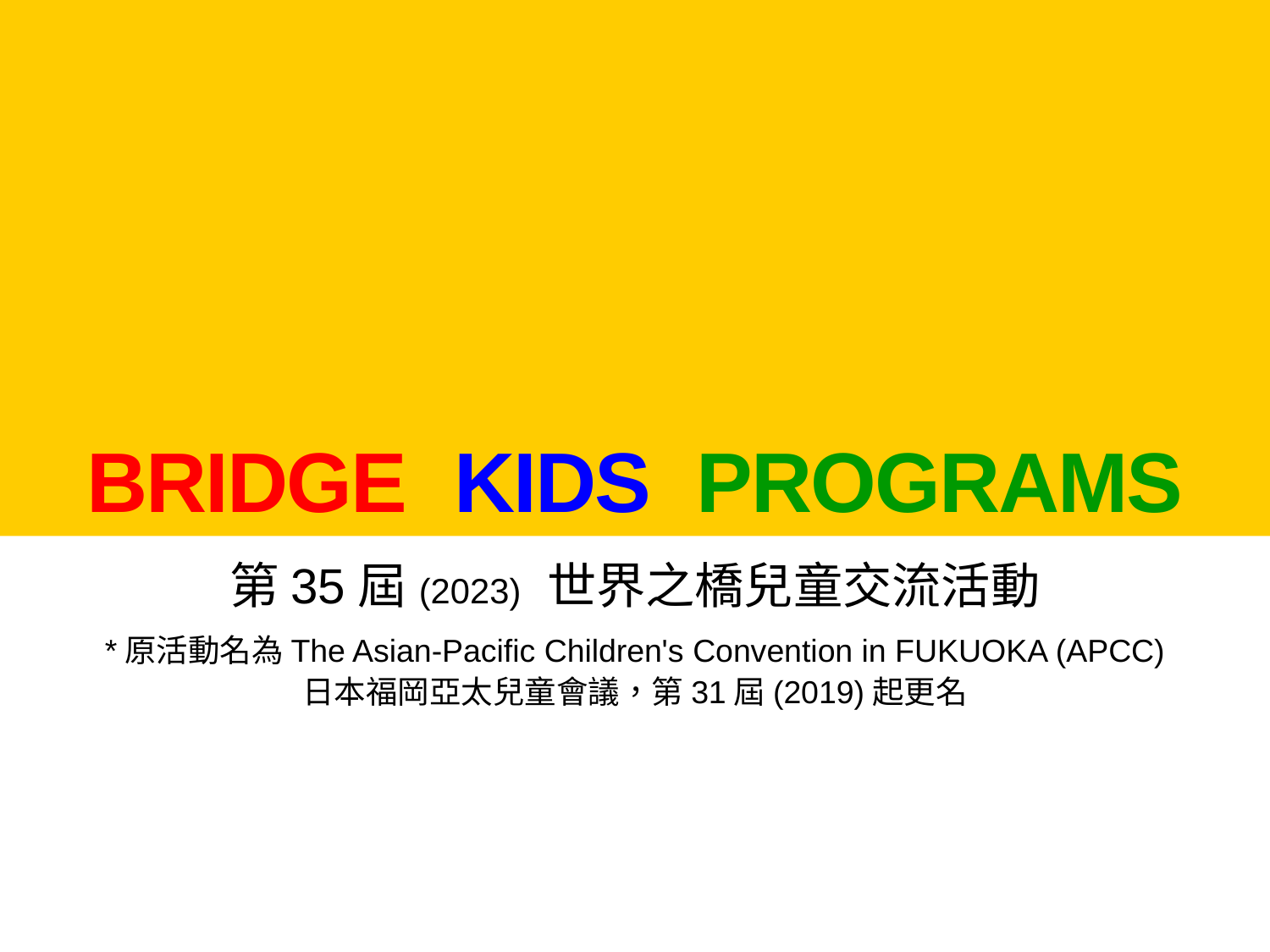

# BRIDGE  KIDS  PROGRAMS
第35屆(2023) 世界之橋兒童交流活動
*原活動名為The Asian-Pacific Children's Convention in FUKUOKA (APCC)
日本福岡亞太兒童會議，第31屆(2019)起更名